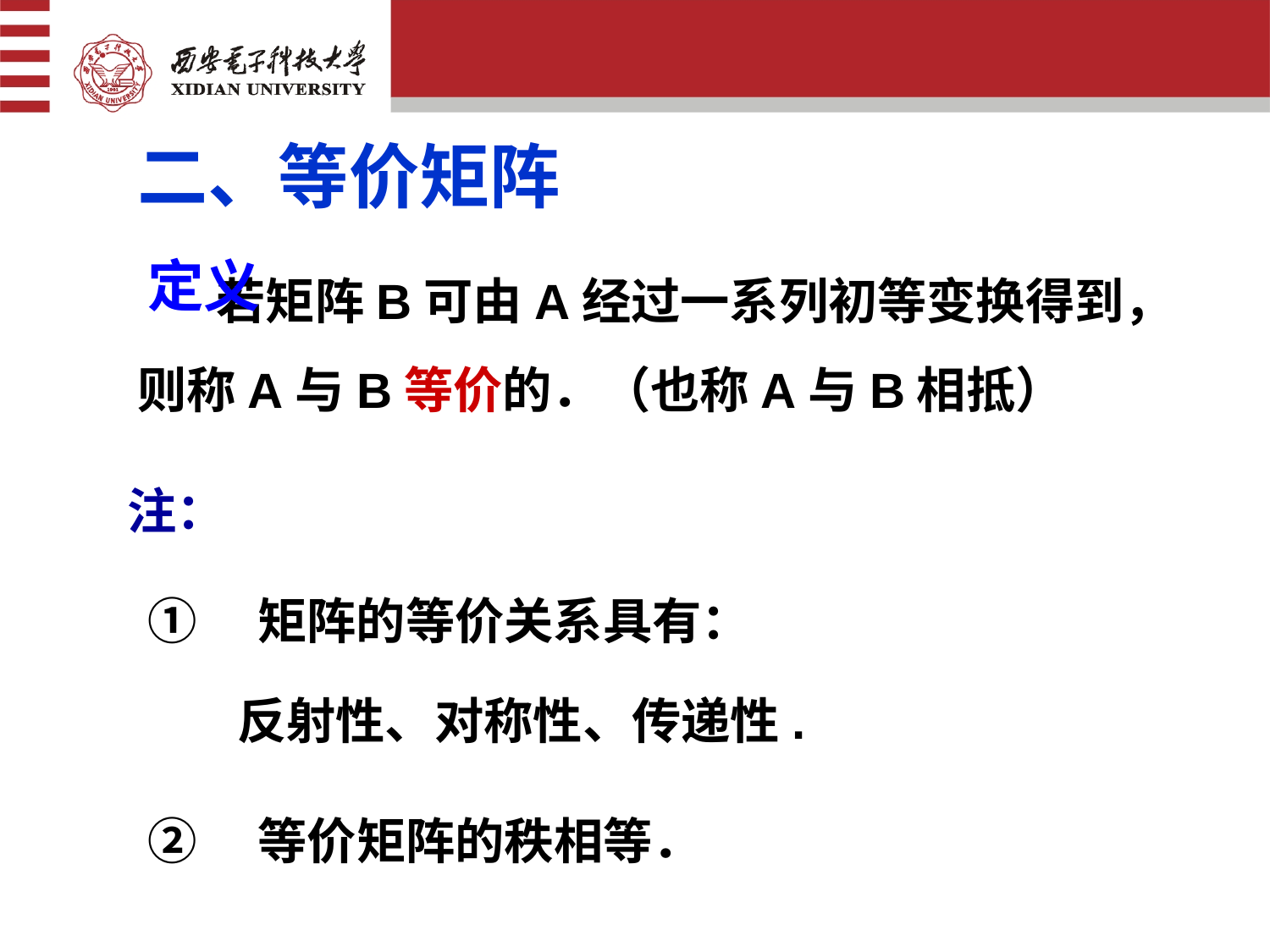

二、等价矩阵
      若矩阵B可由A经过一系列初等变换得到，则称A与B等价的．（也称A与B相抵）
定义
注：
①　矩阵的等价关系具有：
反射性、对称性、传递性.
②　等价矩阵的秩相等．